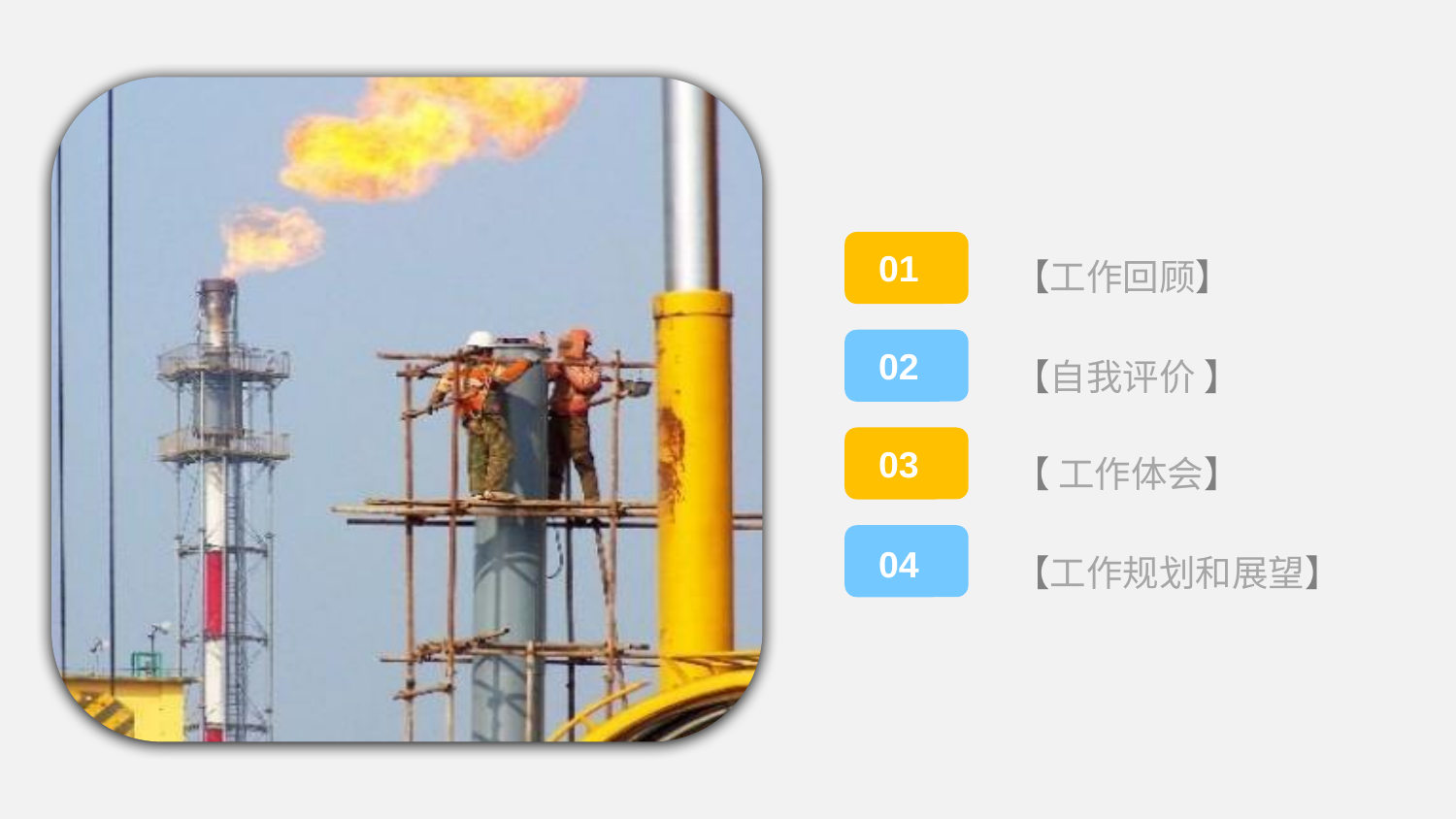

01
【工作回顾】

02
【自我评价 】

03
【 工作体会】

04
【工作规划和展望】